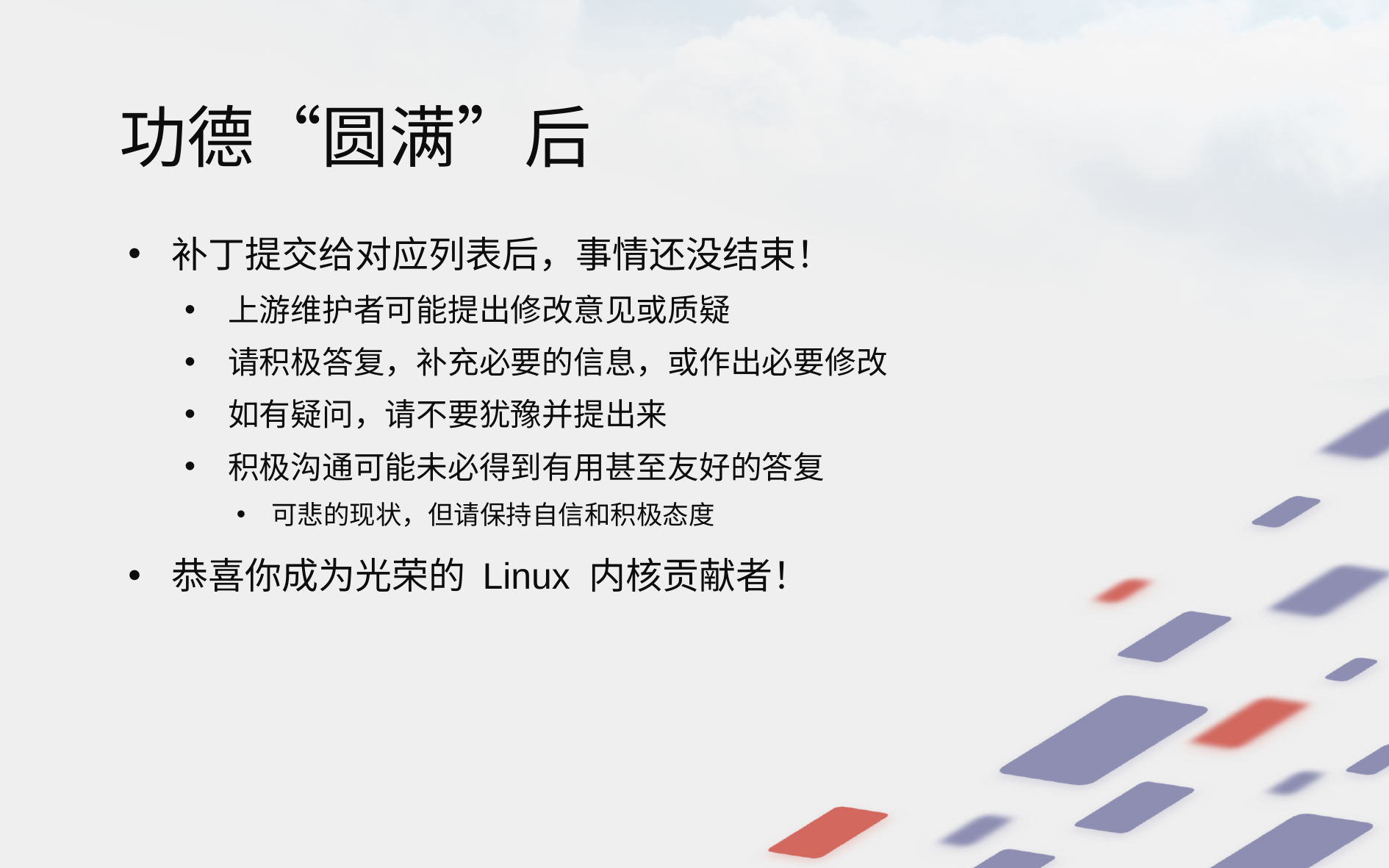

# 功德“圆满”后
补丁提交给对应列表后，事情还没结束！
上游维护者可能提出修改意见或质疑
请积极答复，补充必要的信息，或作出必要修改
如有疑问，请不要犹豫并提出来
积极沟通可能未必得到有用甚至友好的答复
可悲的现状，但请保持自信和积极态度
恭喜你成为光荣的 Linux 内核贡献者！